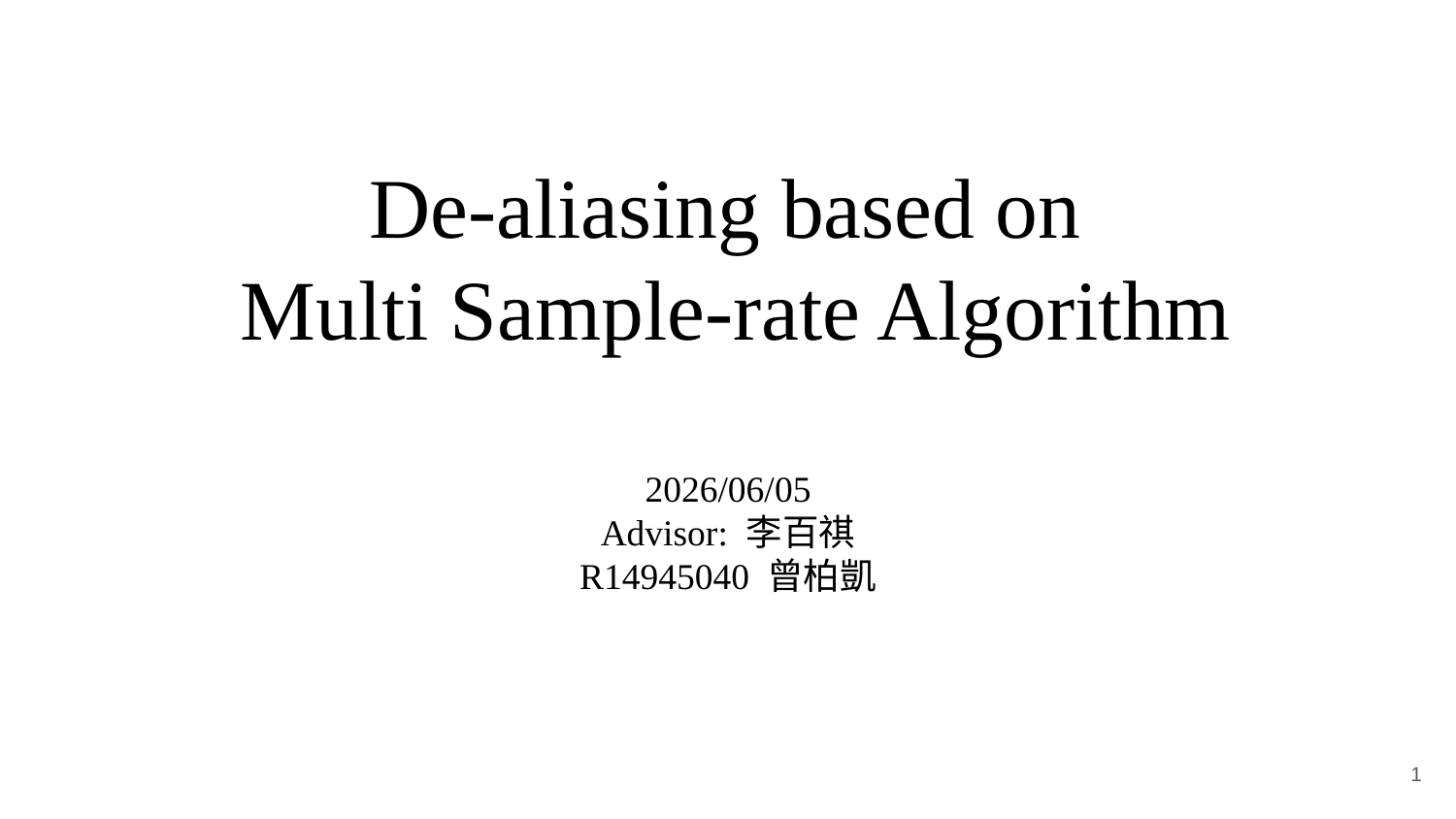

# De-aliasing based on
Multi Sample-rate Algorithm

2026/06/05
Advisor: 李百祺
R14945040 曾柏凱
1